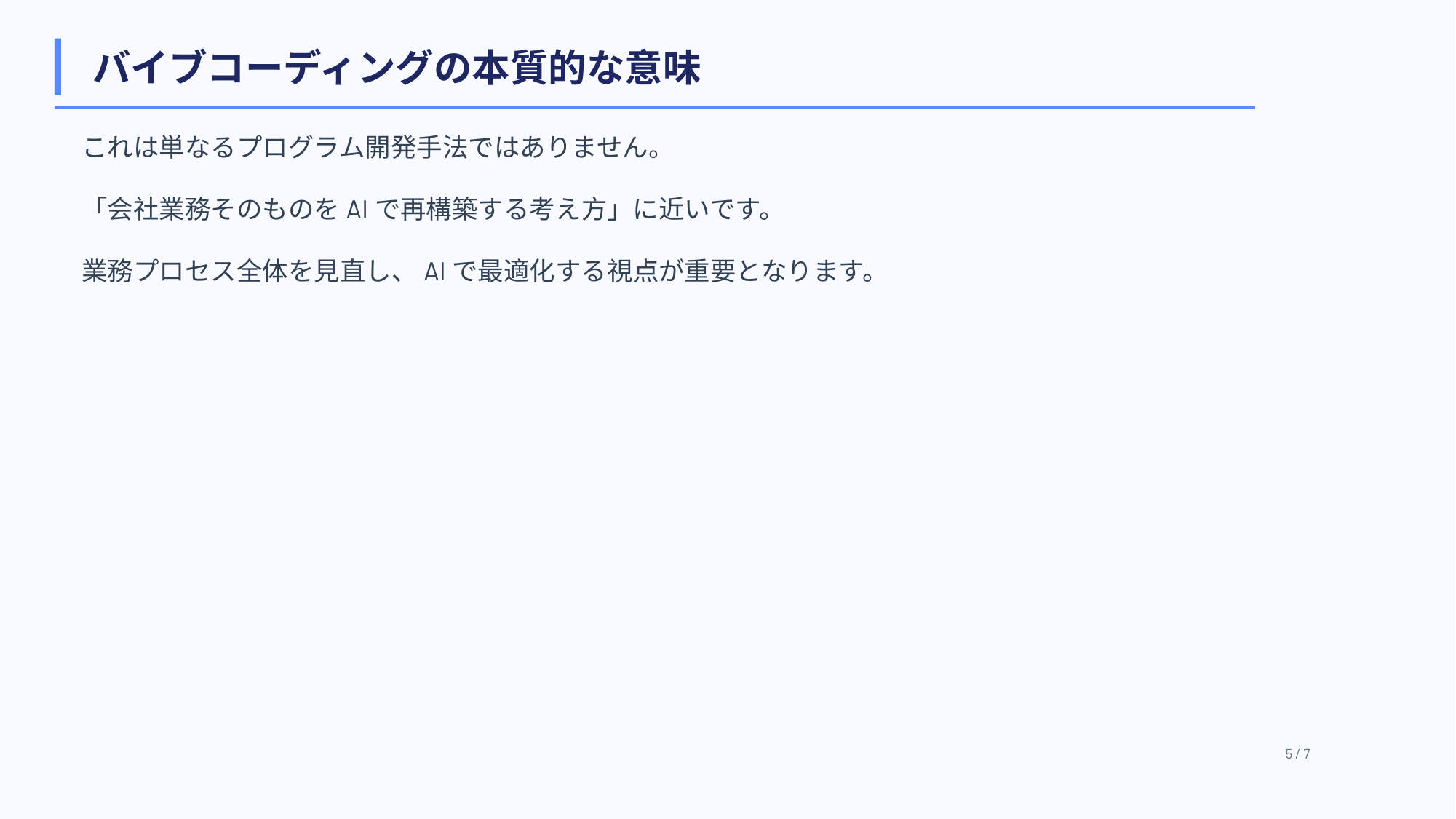

バイブコーディングの本質的な意味

これは単なるプログラム開発手法ではありません。

「会社業務そのものをAIで再構築する考え方」に近いです。

業務プロセス全体を見直し、AIで最適化する視点が重要となります。
5 / 7